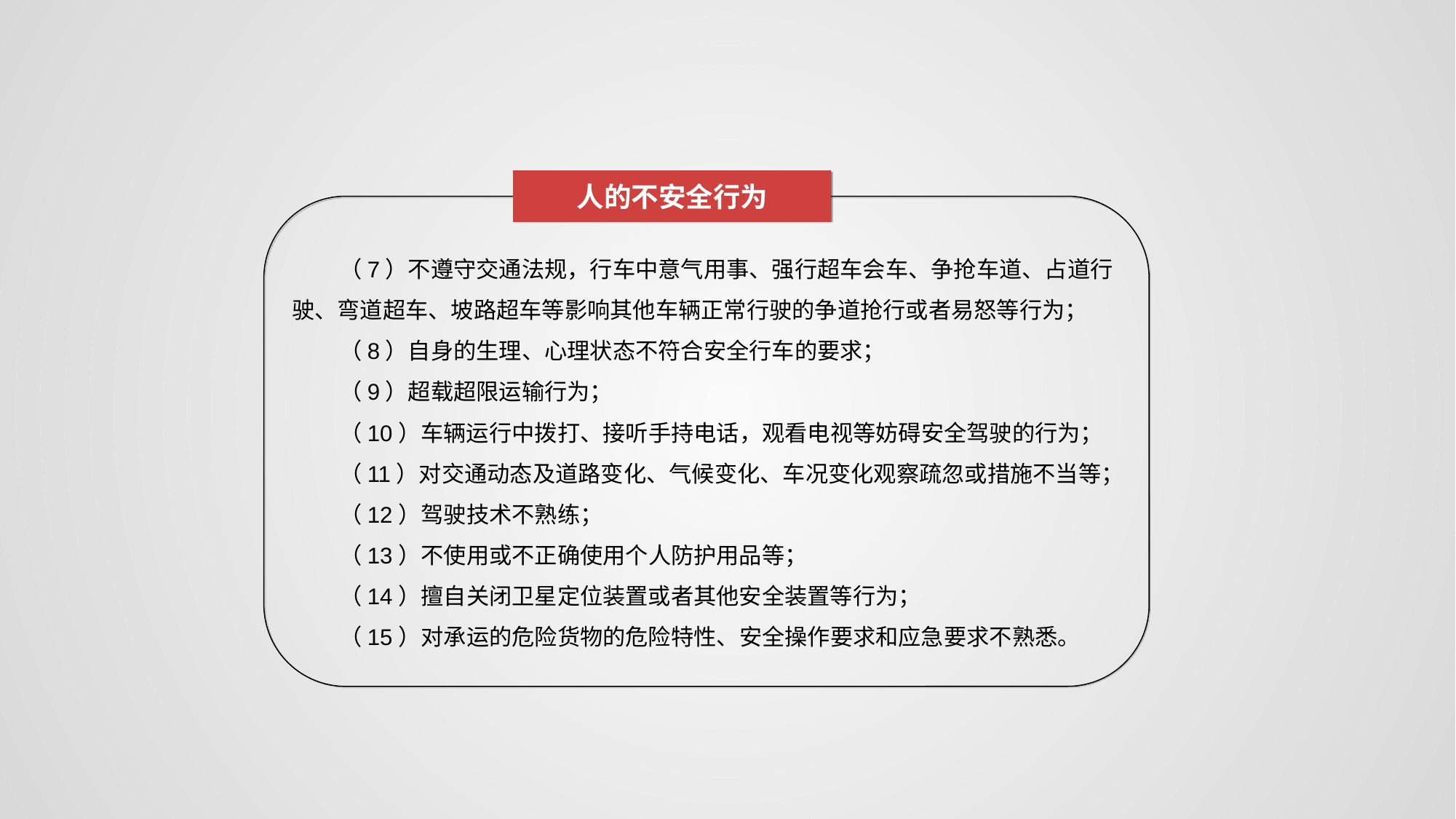

人的不安全行为

（7）不遵守交通法规，行车中意气用事、强行超车会车、争抢车道、占道行驶、弯道超车、坡路超车等影响其他车辆正常行驶的争道抢行或者易怒等行为；
（8）自身的生理、心理状态不符合安全行车的要求；
（9）超载超限运输行为；
（10）车辆运行中拨打、接听手持电话，观看电视等妨碍安全驾驶的行为；
（11）对交通动态及道路变化、气候变化、车况变化观察疏忽或措施不当等；
（12）驾驶技术不熟练；
（13）不使用或不正确使用个人防护用品等；
（14）擅自关闭卫星定位装置或者其他安全装置等行为；
（15）对承运的危险货物的危险特性、安全操作要求和应急要求不熟悉。